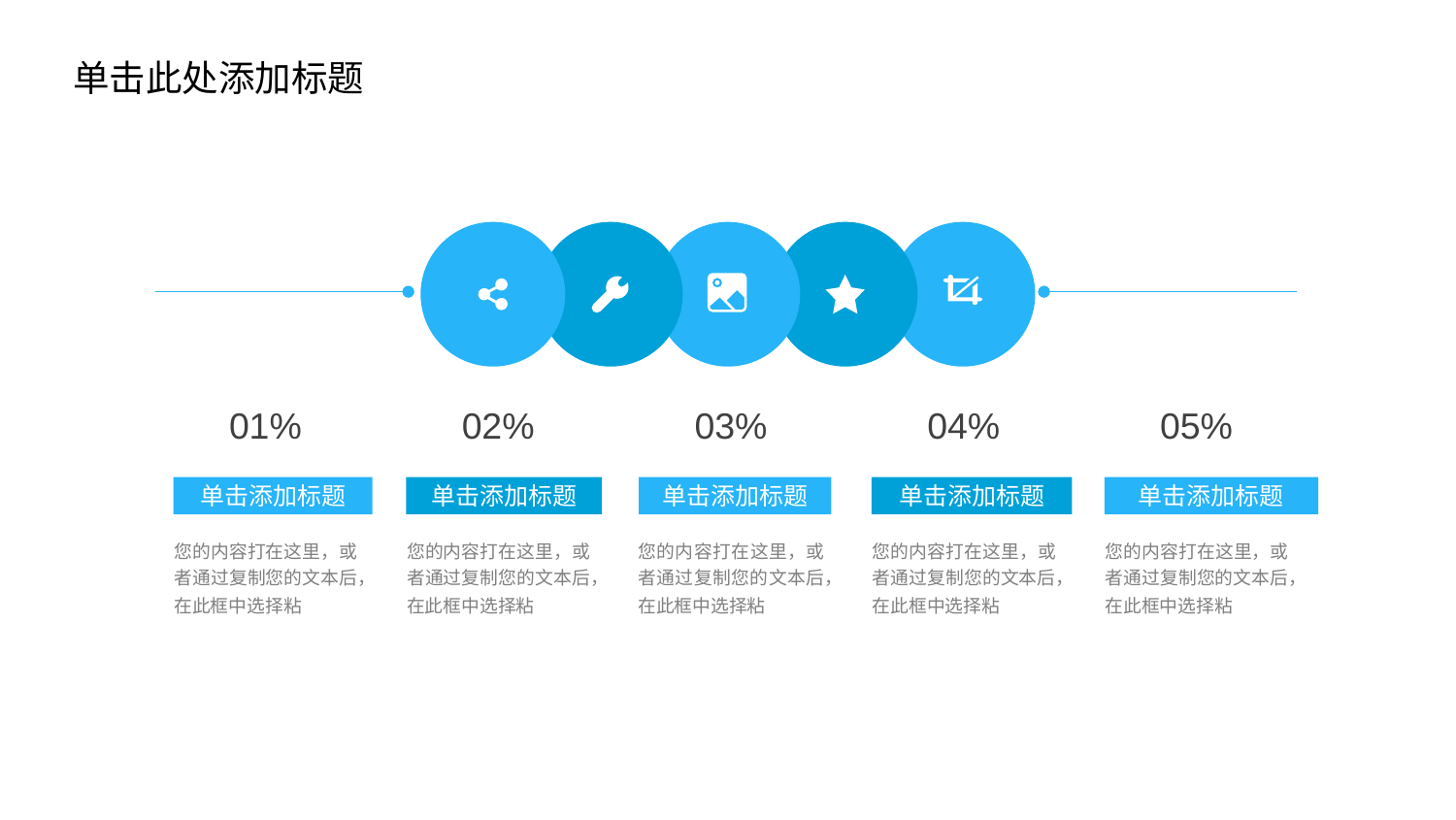

01%
单击添加标题
您的内容打在这里，或者通过复制您的文本后，在此框中选择粘
02%
单击添加标题
您的内容打在这里，或者通过复制您的文本后，在此框中选择粘
03%
单击添加标题
您的内容打在这里，或者通过复制您的文本后，在此框中选择粘
04%
单击添加标题
您的内容打在这里，或者通过复制您的文本后，在此框中选择粘
05%
单击添加标题
您的内容打在这里，或者通过复制您的文本后，在此框中选择粘